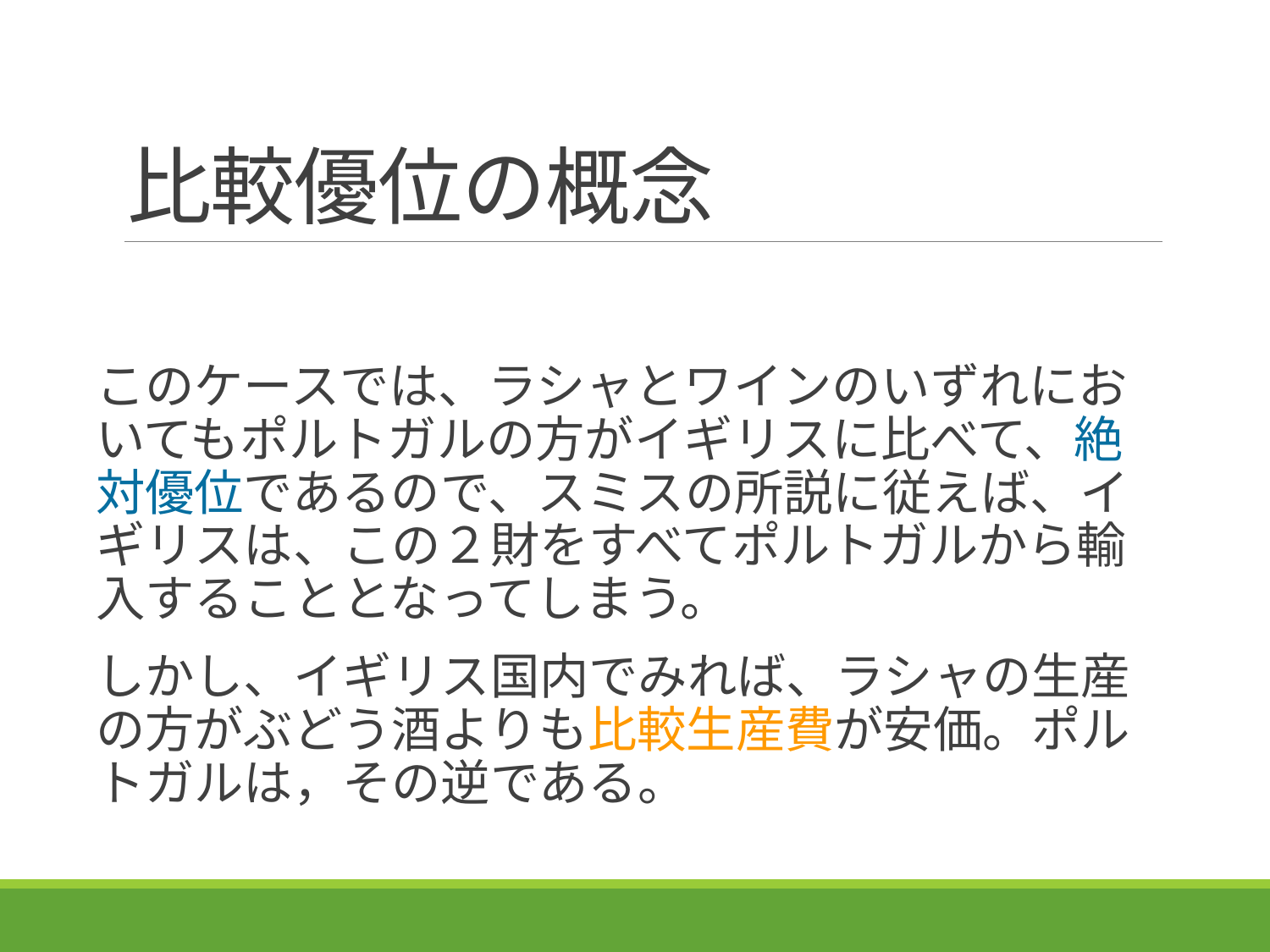

# 比較優位の概念
このケースでは、ラシャとワインのいずれにおいてもポルトガルの方がイギリスに比べて、絶対優位であるので、スミスの所説に従えば、イギリスは、この２財をすべてポルトガルから輸入することとなってしまう。
しかし、イギリス国内でみれば、ラシャの生産の方がぶどう酒よりも比較生産費が安価。ポルトガルは，その逆である。